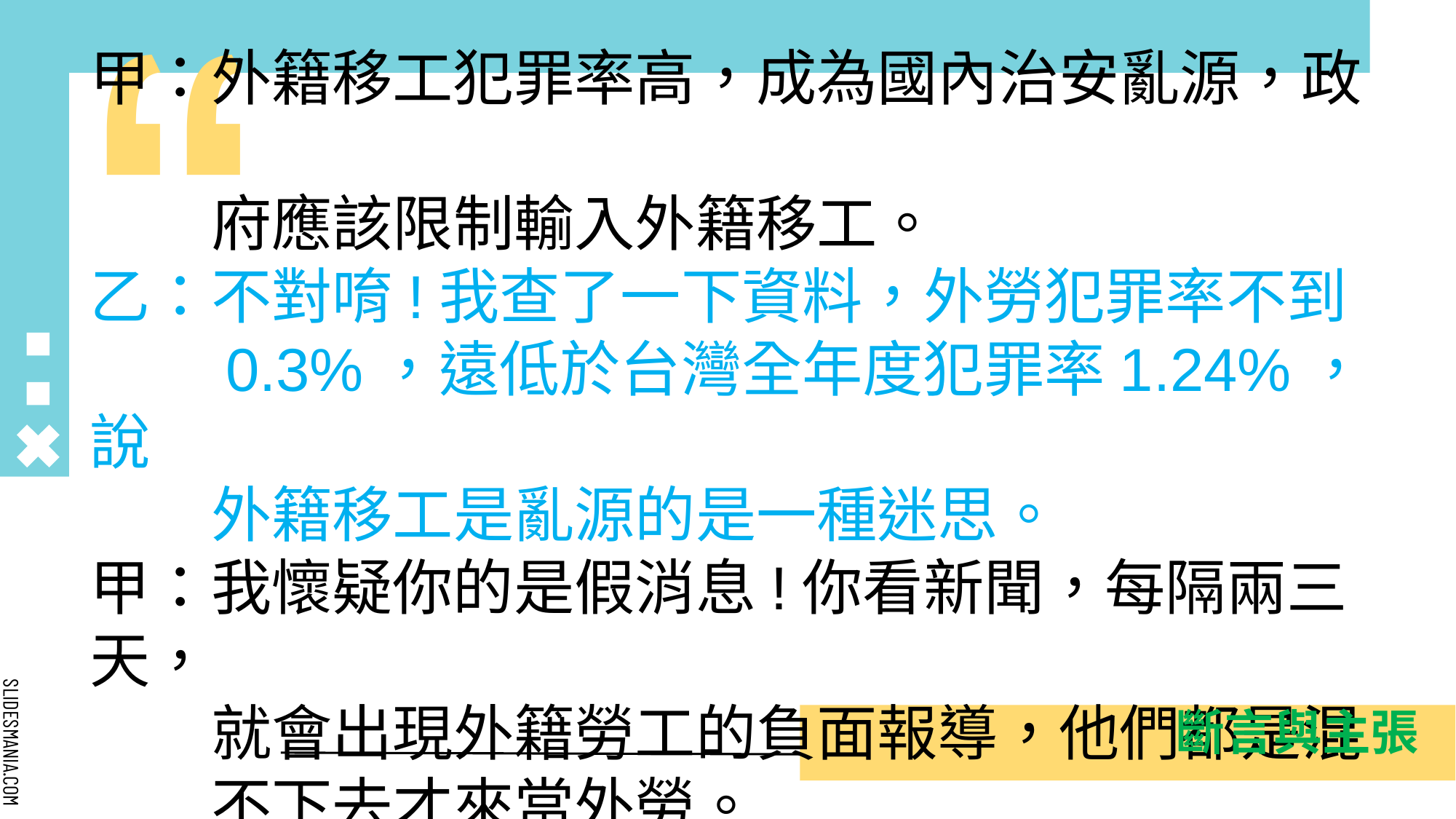

# 甲：外籍移工犯罪率高，成為國內治安亂源，政　　 　　府應該限制輸入外籍移工。 乙：不對唷!我查了一下資料，外勞犯罪率不到 　　0.3%，遠低於台灣全年度犯罪率1.24%，說　 　　外籍移工是亂源的是一種迷思。 甲：我懷疑你的是假消息!你看新聞，每隔兩三天，　 　　就會出現外籍勞工的負面報導，他們都是混 　　不下去才來當外勞。
斷言與主張